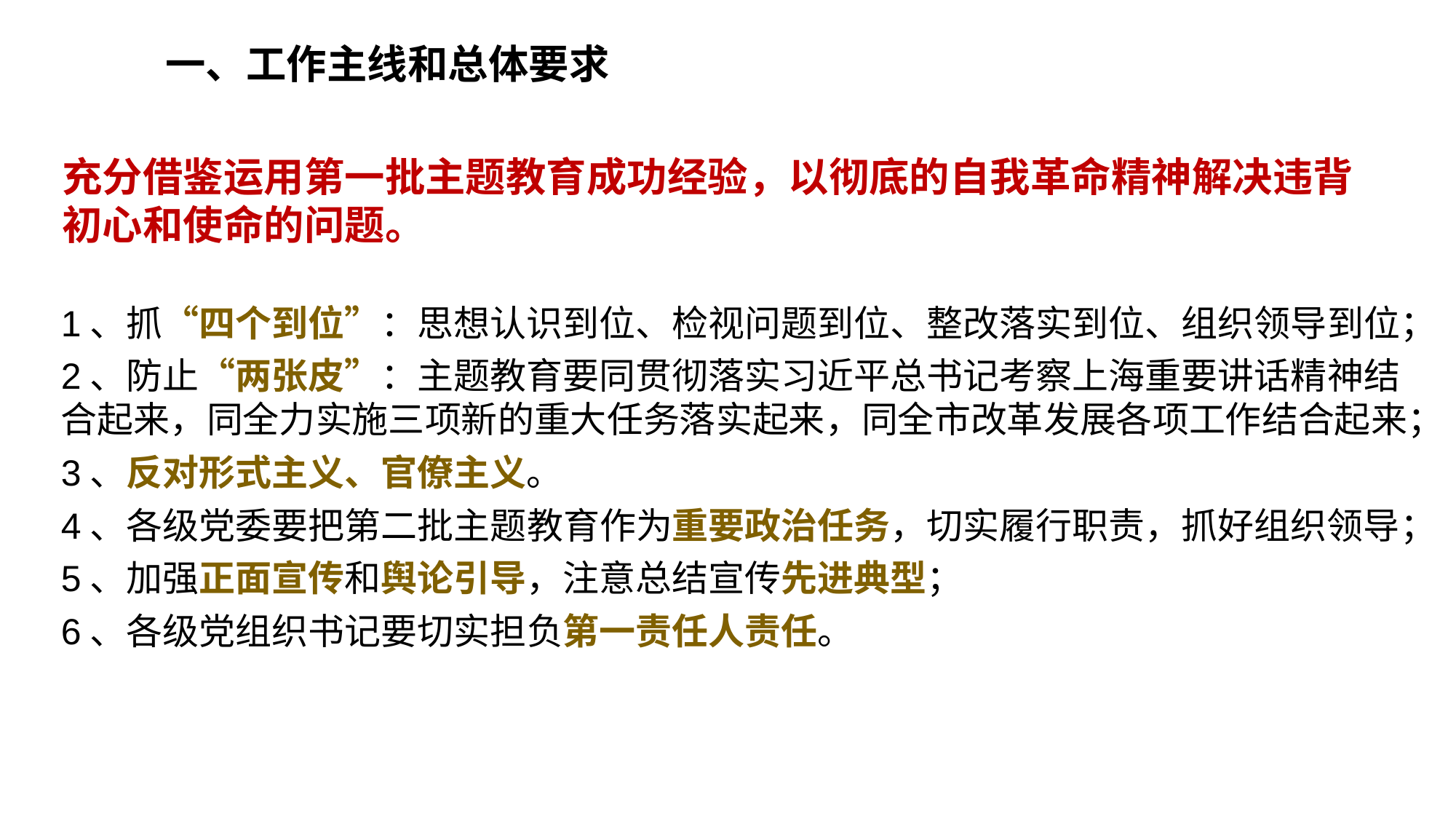

一、工作主线和总体要求
充分借鉴运用第一批主题教育成功经验，以彻底的自我革命精神解决违背初心和使命的问题。
1、抓“四个到位”：思想认识到位、检视问题到位、整改落实到位、组织领导到位；
2、防止“两张皮”：主题教育要同贯彻落实习近平总书记考察上海重要讲话精神结合起来，同全力实施三项新的重大任务落实起来，同全市改革发展各项工作结合起来；
3、反对形式主义、官僚主义。
4、各级党委要把第二批主题教育作为重要政治任务，切实履行职责，抓好组织领导；
5、加强正面宣传和舆论引导，注意总结宣传先进典型；
6、各级党组织书记要切实担负第一责任人责任。